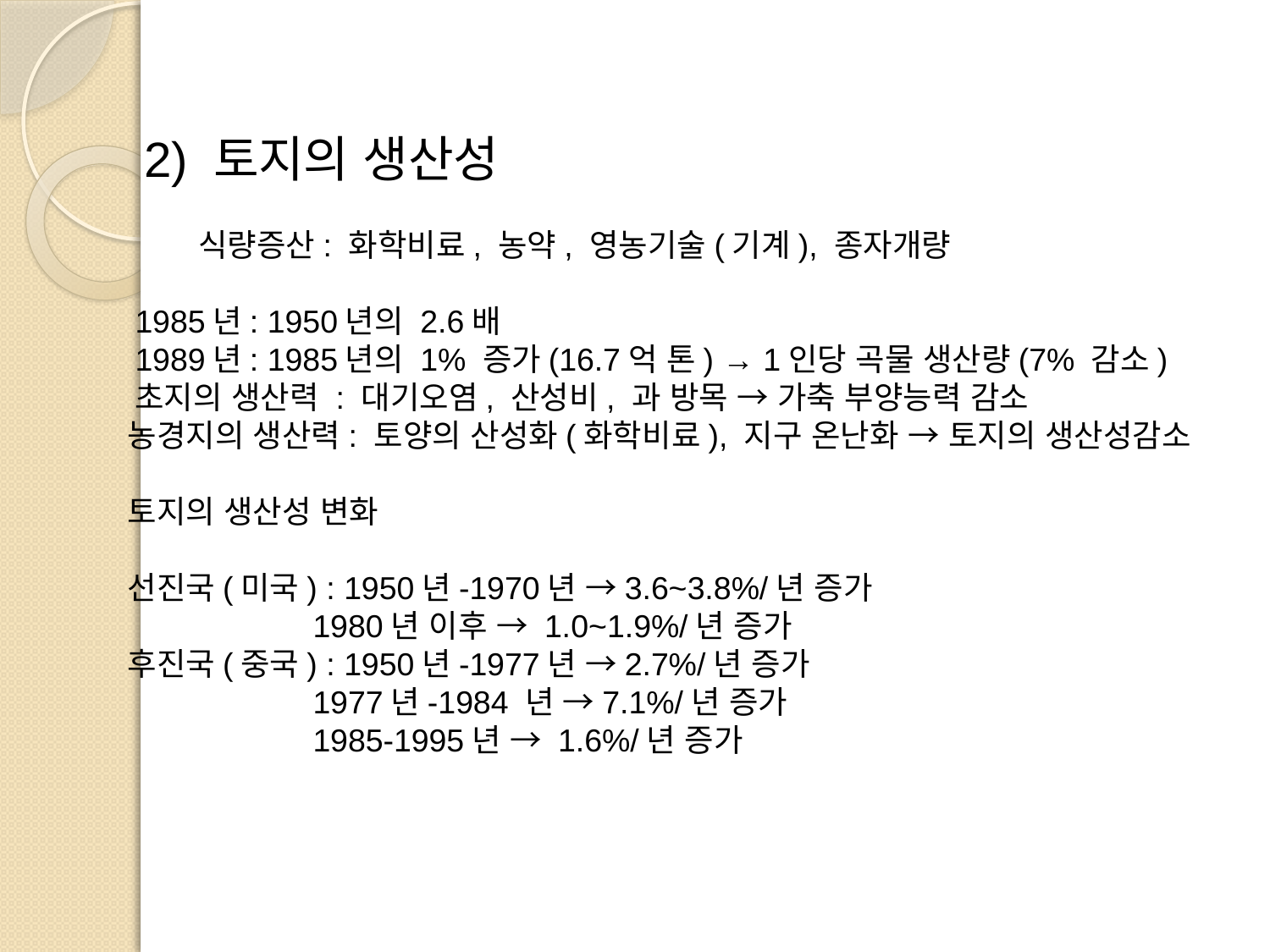

# 2) 토지의 생산성 식량증산: 화학비료, 농약, 영농기술(기계), 종자개량 1985년: 1950년의 2.6배 1989년: 1985년의 1% 증가(16.7억 톤) → 1인당 곡물 생산량(7% 감소) 초지의 생산력 : 대기오염, 산성비, 과 방목 → 가축 부양능력 감소 농경지의 생산력: 토양의 산성화(화학비료), 지구 온난화 → 토지의 생산성감소 토지의 생산성 변화 선진국(미국) : 1950년-1970년 →3.6~3.8%/년 증가 1980년 이후 → 1.0~1.9%/년 증가 후진국(중국) : 1950년-1977년 →2.7%/년 증가 1977년-1984 년 →7.1%/년 증가 1985-1995년 → 1.6%/년 증가